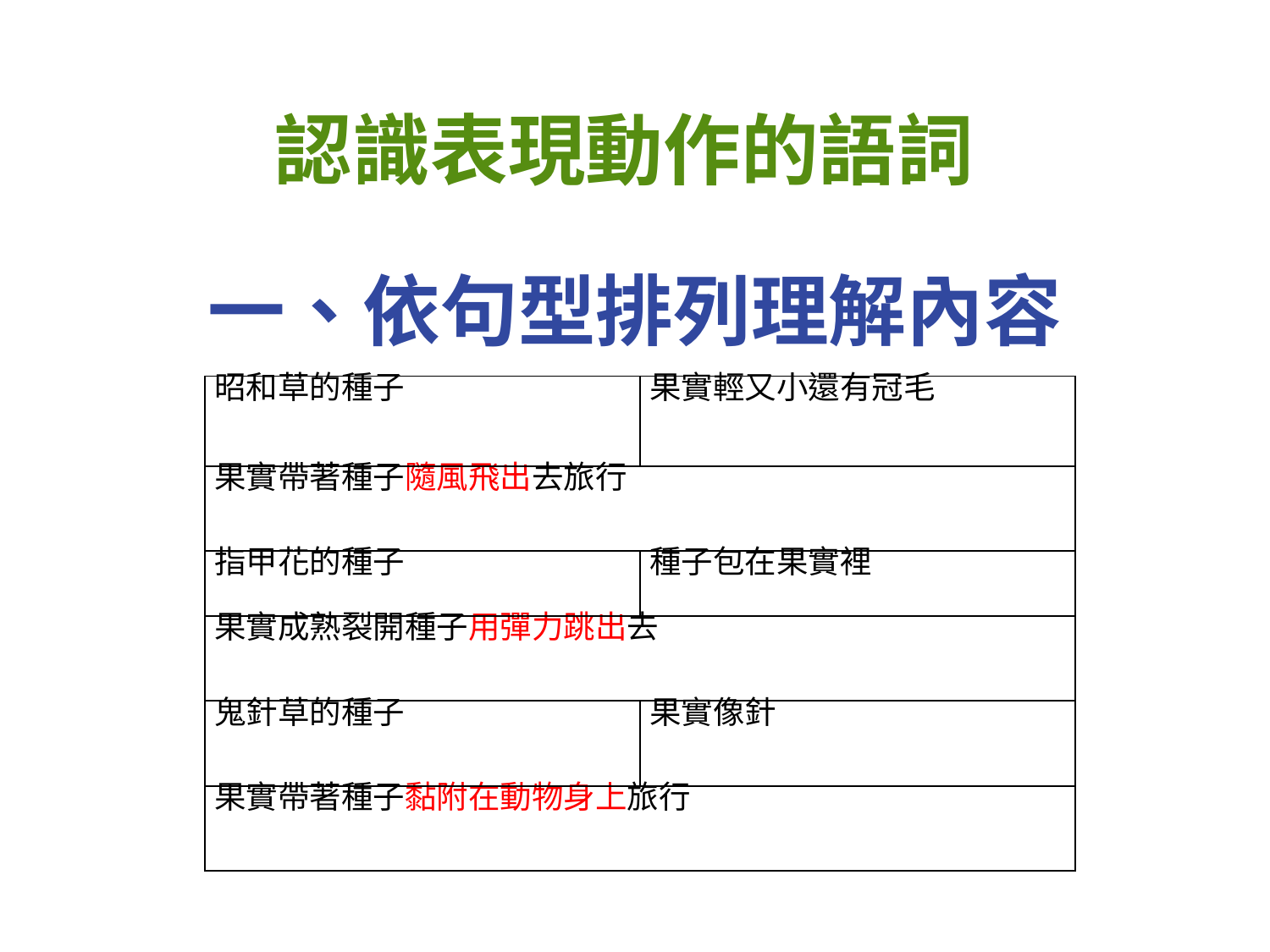

# 認識表現動作的語詞
一、依句型排列理解內容

| 昭和草的種子 | 果實輕又小還有冠毛 |
| --- | --- |
| 果實帶著種子隨風飛出去旅行 |  |
| 指甲花的種子 | 種子包在果實裡 |
| 果實成熟裂開種子用彈力跳出去 |  |
| 鬼針草的種子 | 果實像針 |
| 果實帶著種子黏附在動物身上旅行 |  |